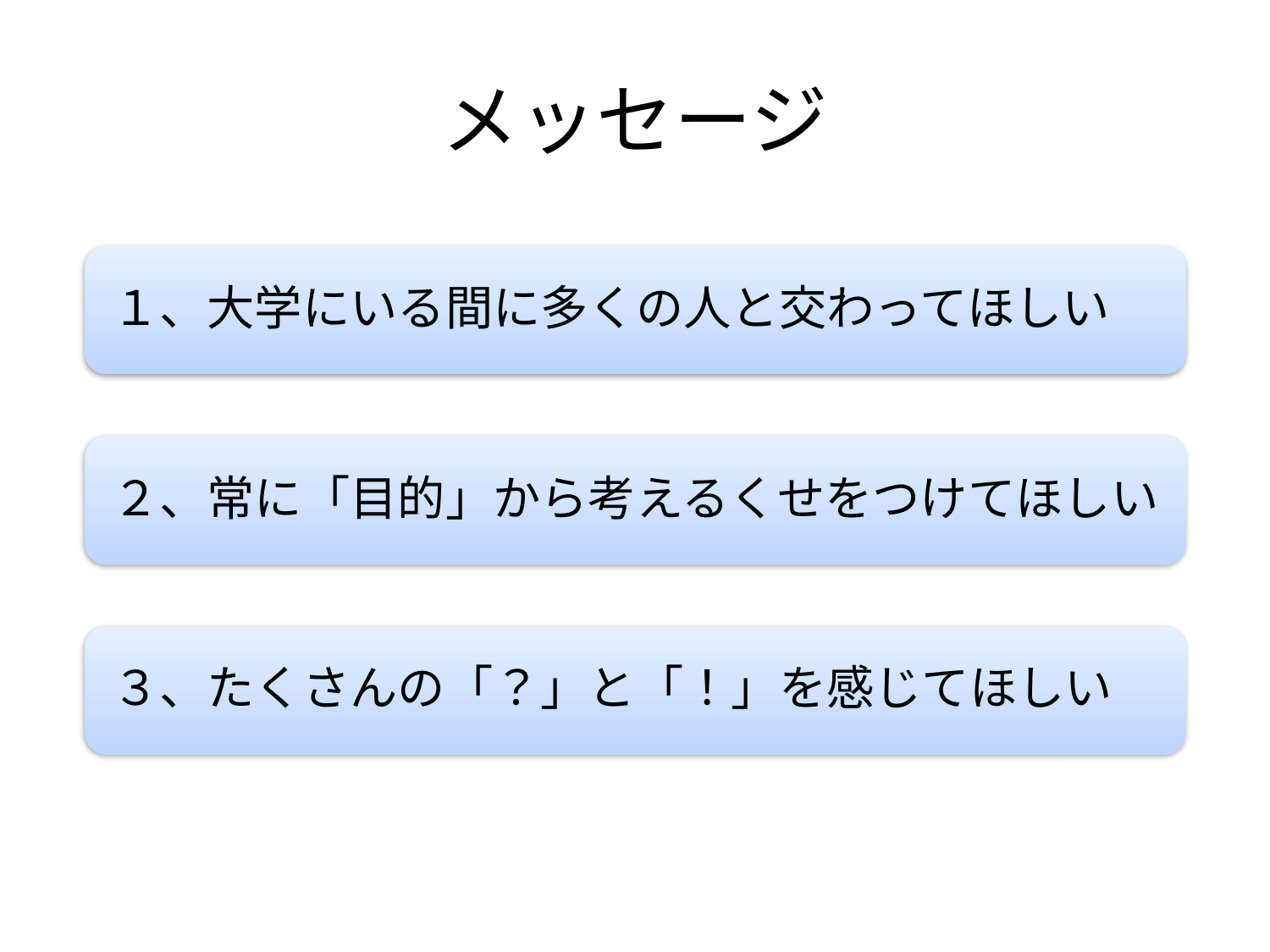

# メッセージ
１、大学にいる間に多くの人と交わってほしい
２、常に「目的」から考えるくせをつけてほしい
３、たくさんの「？」と「！」を感じてほしい